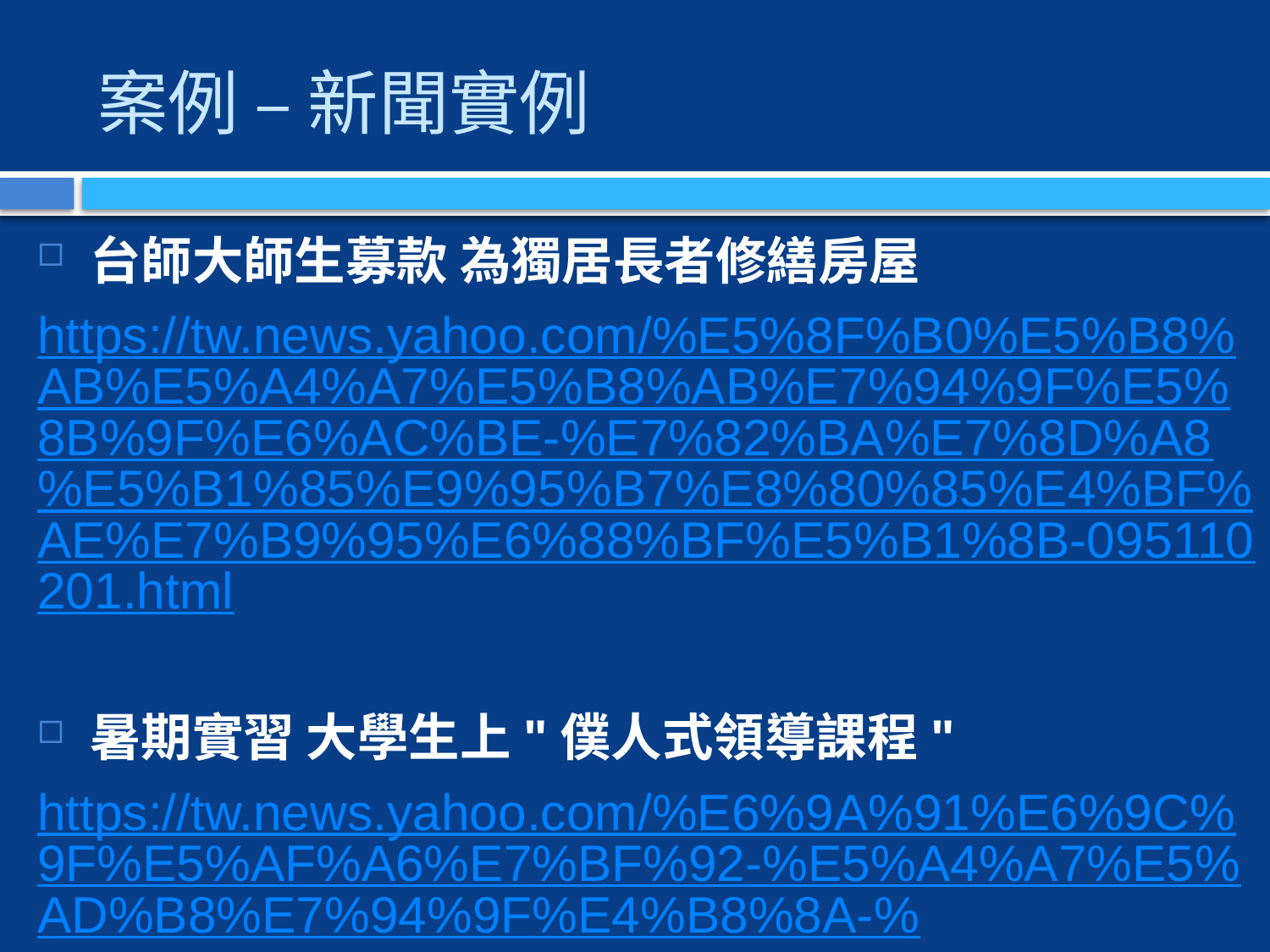

# 案例 – 新聞實例
台師大師生募款 為獨居長者修繕房屋
https://tw.news.yahoo.com/%E5%8F%B0%E5%B8%AB%E5%A4%A7%E5%B8%AB%E7%94%9F%E5%8B%9F%E6%AC%BE-%E7%82%BA%E7%8D%A8%E5%B1%85%E9%95%B7%E8%80%85%E4%BF%AE%E7%B9%95%E6%88%BF%E5%B1%8B-095110201.html

暑期實習 大學生上"僕人式領導課程"
https://tw.news.yahoo.com/%E6%9A%91%E6%9C%9F%E5%AF%A6%E7%BF%92-%E5%A4%A7%E5%AD%B8%E7%94%9F%E4%B8%8A-%E5%83%95%E4%BA%BA%E5%BC%8F%E9%A0%98%E5%B0%8E%E8%AA%B2%E7%A8%8B-011532322.html